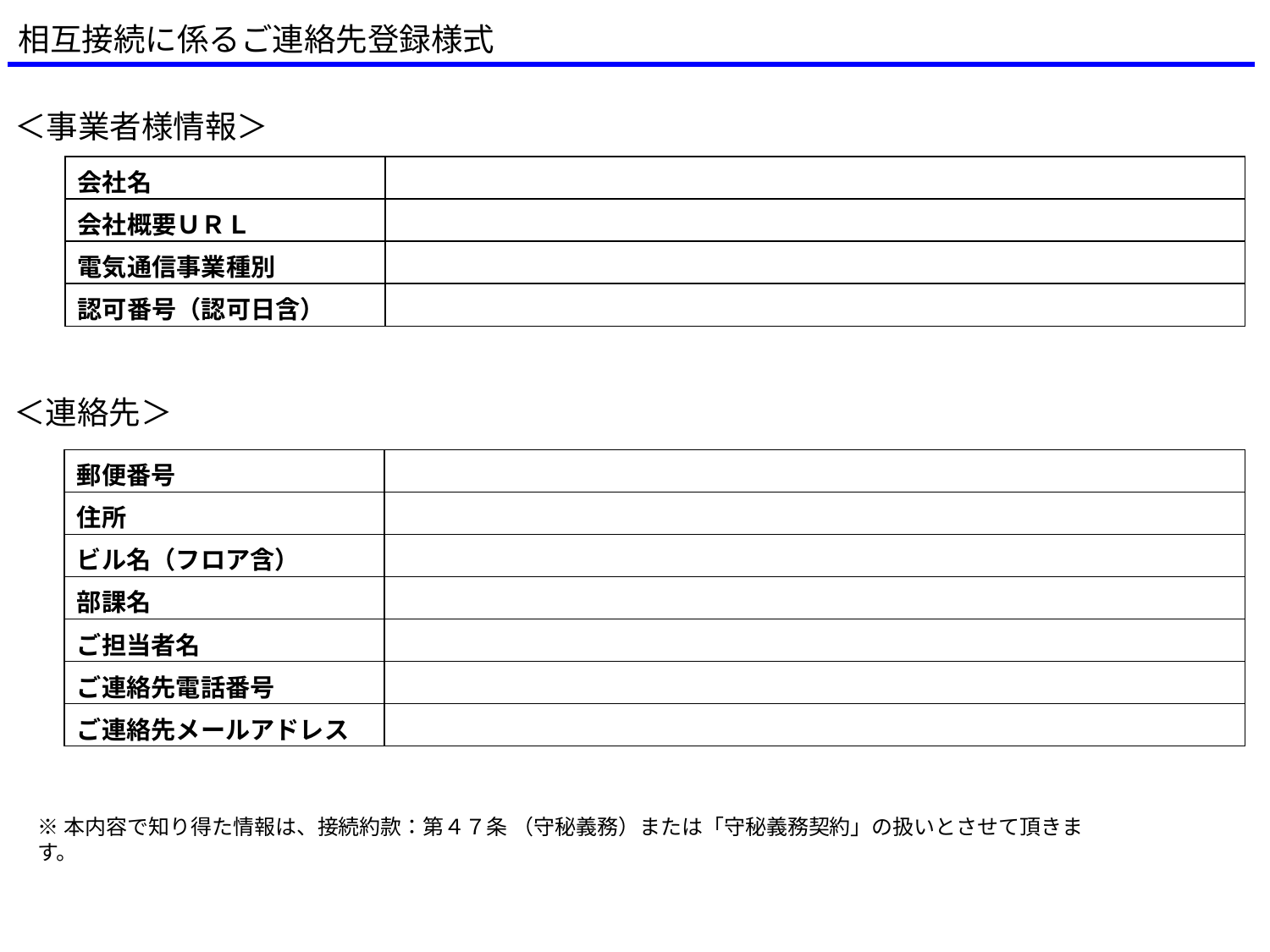

相互接続に係るご連絡先登録様式
＜事業者様情報＞
| 会社名 |  |
| --- | --- |
| 会社概要ＵＲＬ |  |
| 電気通信事業種別 |  |
| 認可番号（認可日含） |  |
＜連絡先＞
| 郵便番号 |  |
| --- | --- |
| 住所 |  |
| ビル名（フロア含） |  |
| 部課名 |  |
| ご担当者名 |  |
| ご連絡先電話番号 |  |
| ご連絡先メールアドレス |  |
※本内容で知り得た情報は、接続約款：第４７条 （守秘義務）または「守秘義務契約」の扱いとさせて頂きます。